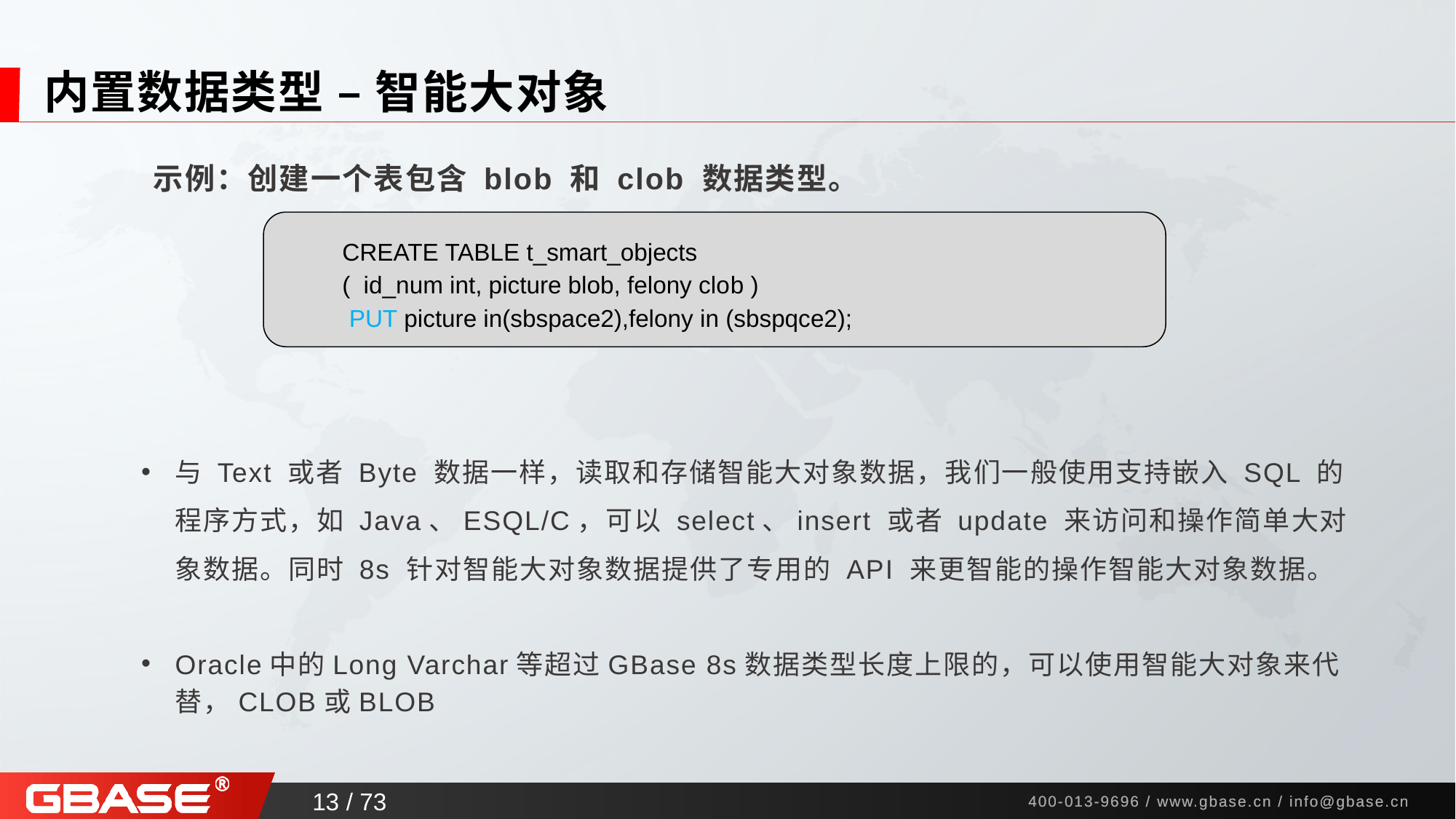

# 内置数据类型 – 智能大对象
      示例：创建一个表包含 blob 和 clob 数据类型。

与 Text 或者 Byte 数据一样，读取和存储智能大对象数据，我们一般使用支持嵌入 SQL 的程序方式，如 Java、ESQL/C，可以 select、insert 或者 update 来访问和操作简单大对象数据。同时 8s 针对智能大对象数据提供了专用的 API 来更智能的操作智能大对象数据。

Oracle中的Long Varchar等超过GBase 8s数据类型长度上限的，可以使用智能大对象来代替，CLOB或BLOB
 CREATE TABLE t_smart_objects
 (  id_num int, picture blob, felony clob )
  PUT picture in(sbspace2),felony in (sbspqce2);